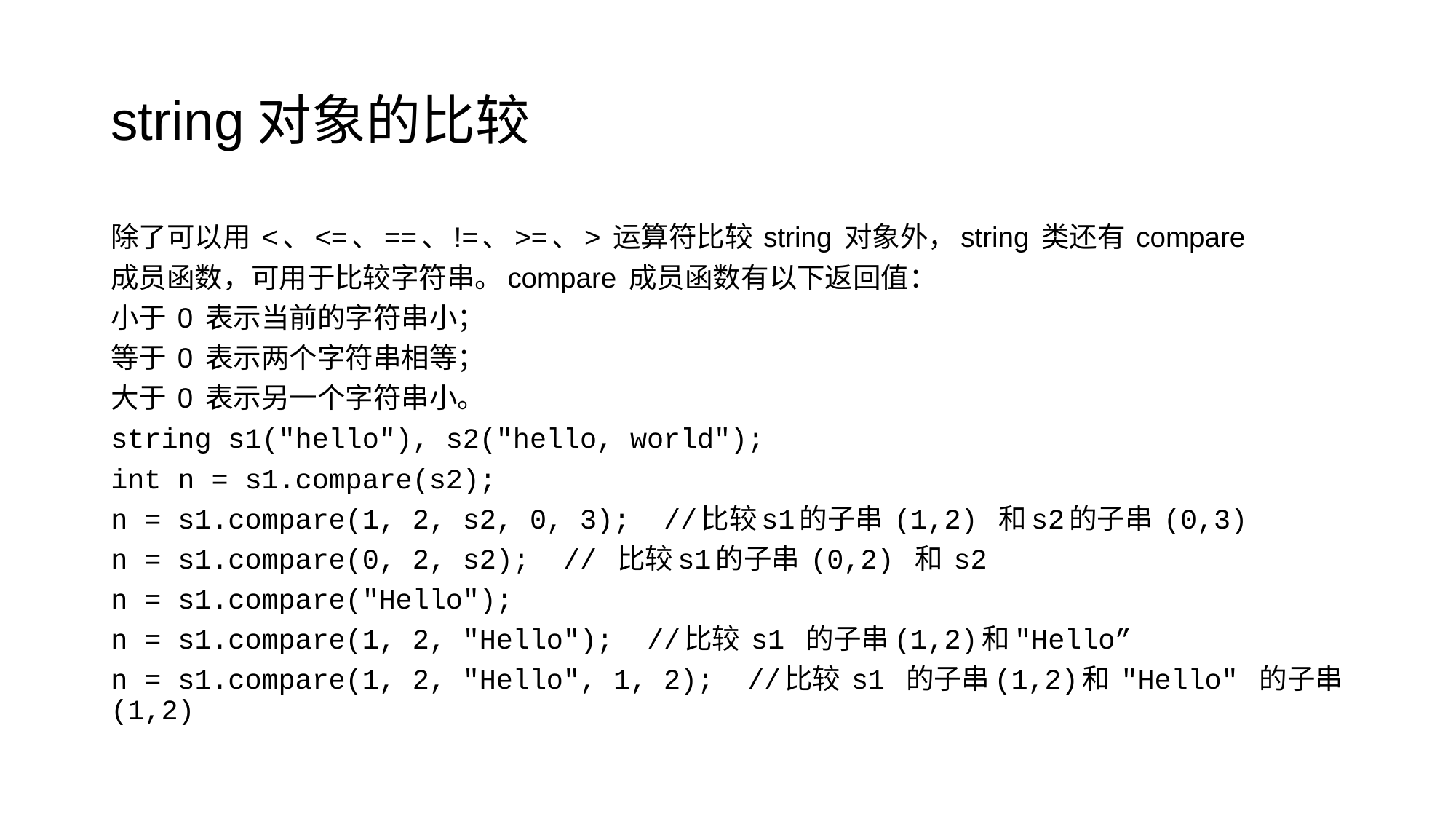

# string对象的比较
除了可以用 <、<=、==、!=、>=、> 运算符比较 string 对象外，string 类还有 compare
成员函数，可用于比较字符串。compare 成员函数有以下返回值：
小于 0 表示当前的字符串小；
等于 0 表示两个字符串相等；
大于 0 表示另一个字符串小。
string s1("hello"), s2("hello, world");
int n = s1.compare(s2);
n = s1.compare(1, 2, s2, 0, 3);  //比较s1的子串 (1,2) 和s2的子串 (0,3)
n = s1.compare(0, 2, s2);  // 比较s1的子串 (0,2) 和 s2
n = s1.compare("Hello");
n = s1.compare(1, 2, "Hello");  //比较 s1 的子串(1,2)和"Hello”
n = s1.compare(1, 2, "Hello", 1, 2);  //比较 s1 的子串(1,2)和 "Hello" 的子串(1,2)